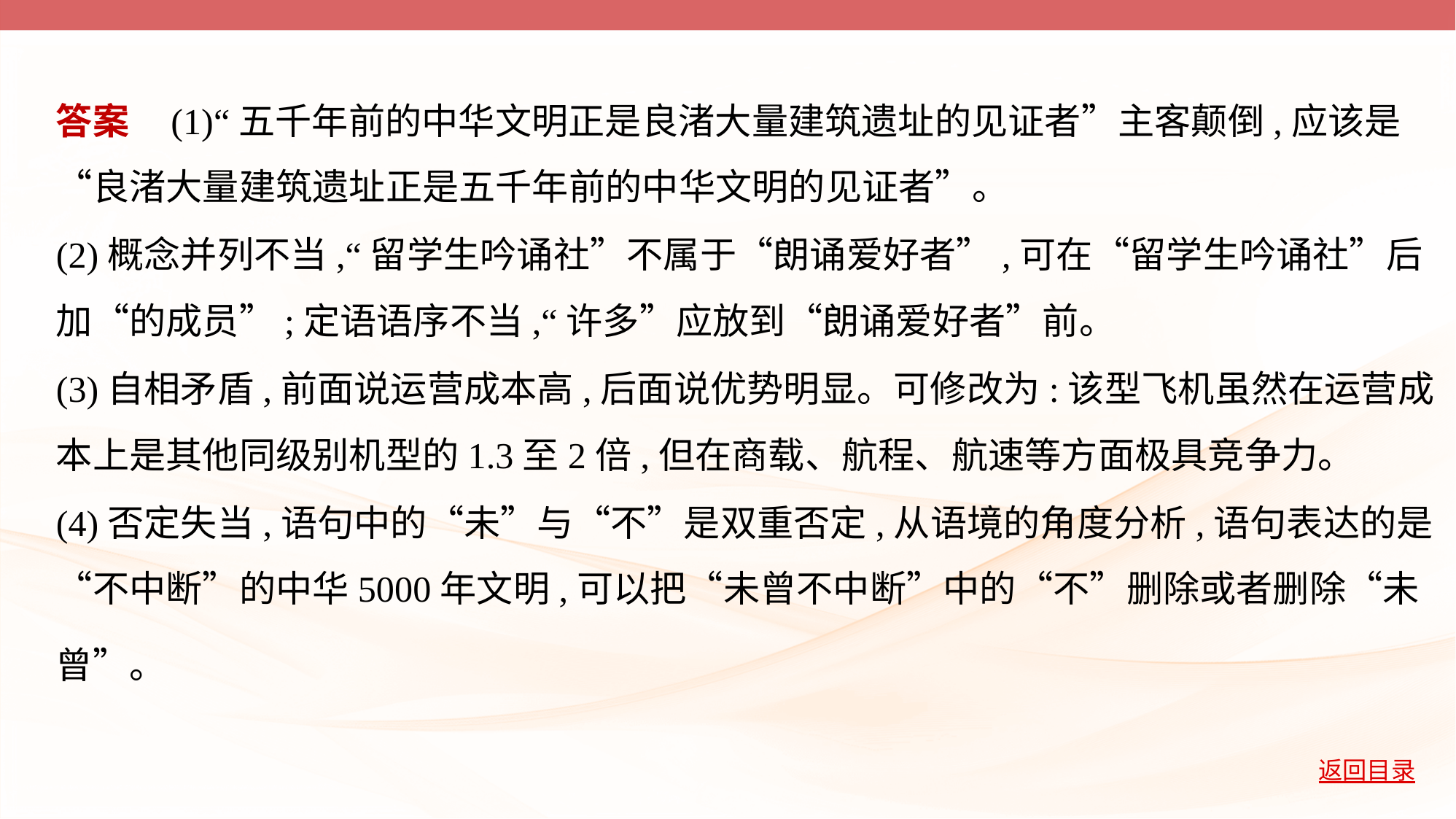

答案    (1)“五千年前的中华文明正是良渚大量建筑遗址的见证者”主客颠倒,应该是
“良渚大量建筑遗址正是五千年前的中华文明的见证者”。
(2)概念并列不当,“留学生吟诵社”不属于“朗诵爱好者”,可在“留学生吟诵社”后
加“的成员”;定语语序不当,“许多”应放到“朗诵爱好者”前。
(3)自相矛盾,前面说运营成本高,后面说优势明显。可修改为:该型飞机虽然在运营成
本上是其他同级别机型的1.3至2倍,但在商载、航程、航速等方面极具竞争力。
(4)否定失当,语句中的“未”与“不”是双重否定,从语境的角度分析,语句表达的是
“不中断”的中华5000年文明,可以把“未曾不中断”中的“不”删除或者删除“未
曾”。